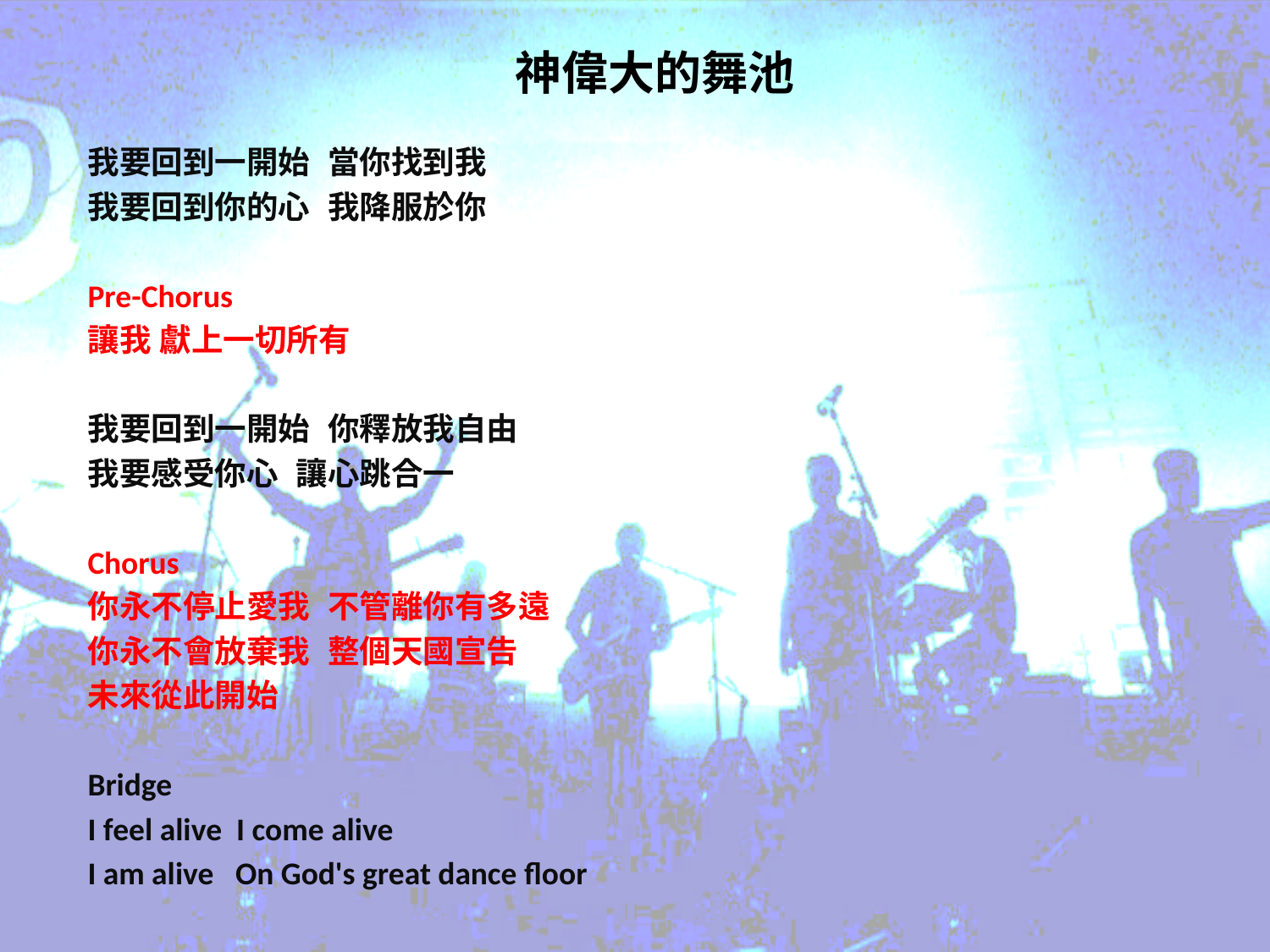

# 神偉大的舞池
我要回到一開始  當你找到我
我要回到你的心  我降服於你

Pre-Chorus
讓我 獻上一切所有

我要回到一開始  你釋放我自由
我要感受你心  讓心跳合一

Chorus
你永不停止愛我  不管離你有多遠
你永不會放棄我  整個天國宣告
未來從此開始

Bridge
I feel alive  I come alive
I am alive   On God's great dance floor